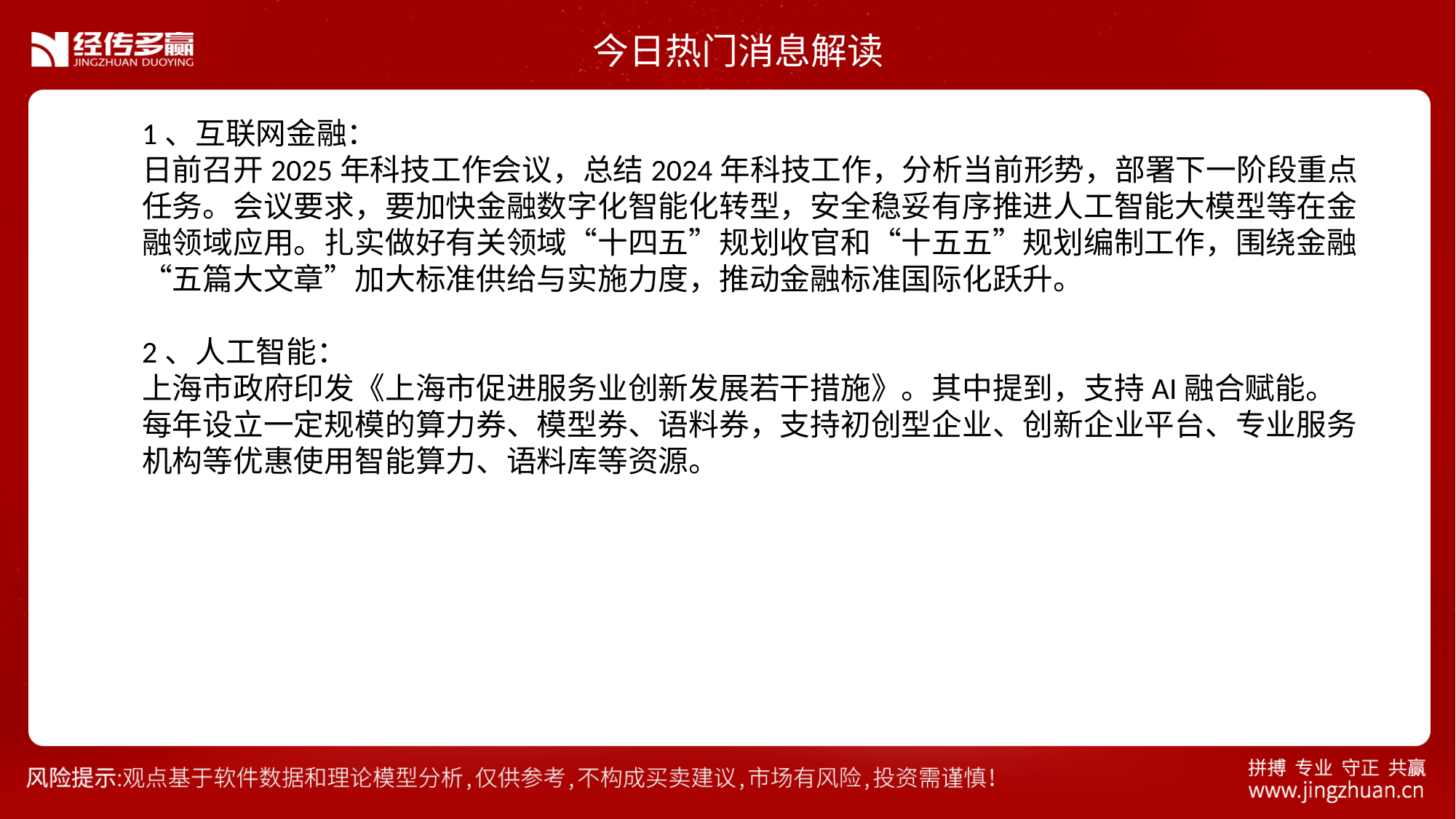

今日热门消息解读
1、互联网金融：
日前召开2025年科技工作会议，总结2024年科技工作，分析当前形势，部署下一阶段重点任务。会议要求，要加快金融数字化智能化转型，安全稳妥有序推进人工智能大模型等在金融领域应用。扎实做好有关领域“十四五”规划收官和“十五五”规划编制工作，围绕金融“五篇大文章”加大标准供给与实施力度，推动金融标准国际化跃升。

2、人工智能：
上海市政府印发《上海市促进服务业创新发展若干措施》。其中提到，支持AI融合赋能。每年设立一定规模的算力券、模型券、语料券，支持初创型企业、创新企业平台、专业服务机构等优惠使用智能算力、语料库等资源。